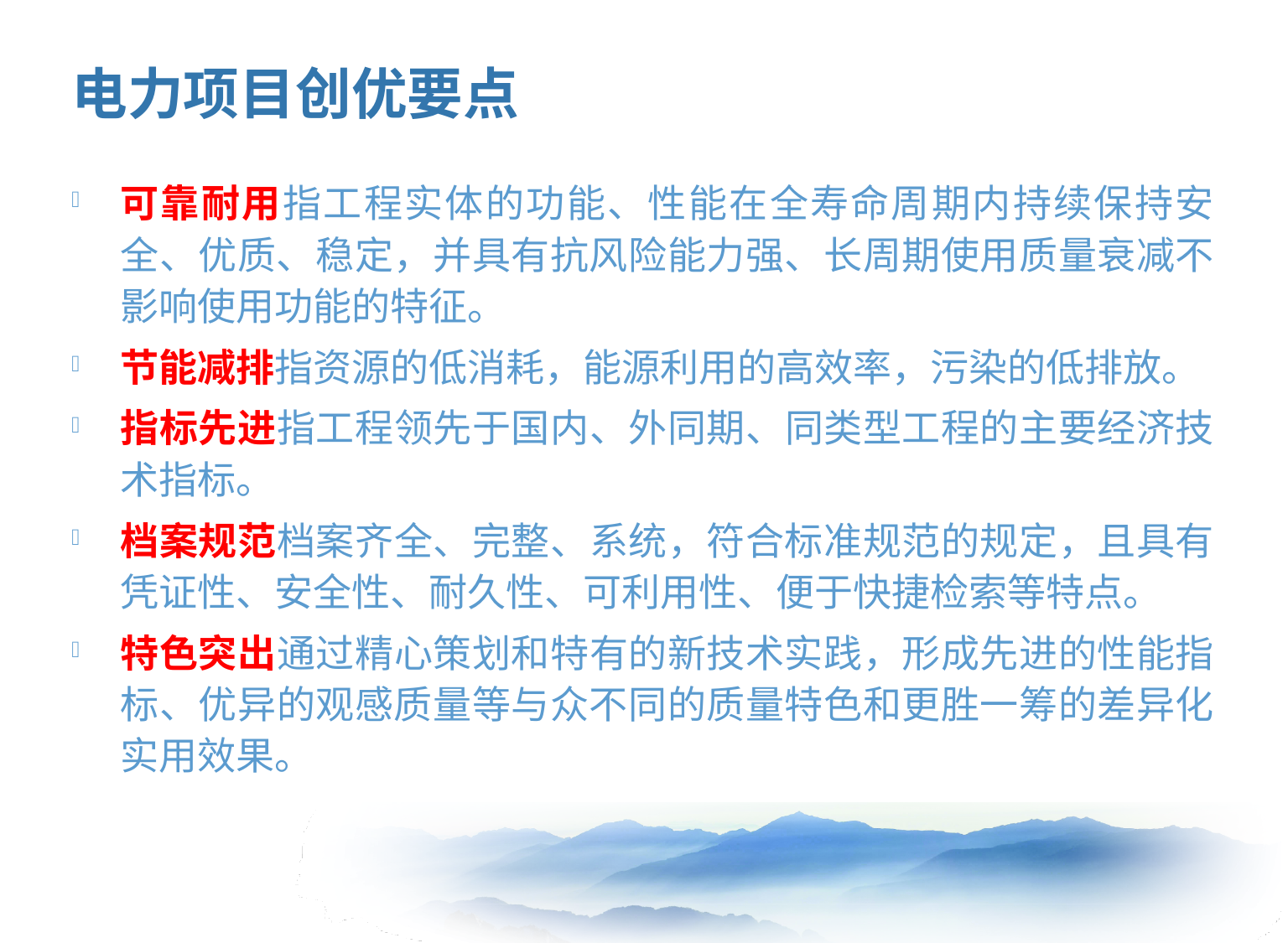

# 电力项目创优要点
可靠耐用指工程实体的功能、性能在全寿命周期内持续保持安全、优质、稳定，并具有抗风险能力强、长周期使用质量衰减不影响使用功能的特征。
节能减排指资源的低消耗，能源利用的高效率，污染的低排放。
指标先进指工程领先于国内、外同期、同类型工程的主要经济技术指标。
档案规范档案齐全、完整、系统，符合标准规范的规定，且具有凭证性、安全性、耐久性、可利用性、便于快捷检索等特点。
特色突出通过精心策划和特有的新技术实践，形成先进的性能指标、优异的观感质量等与众不同的质量特色和更胜一筹的差异化实用效果。